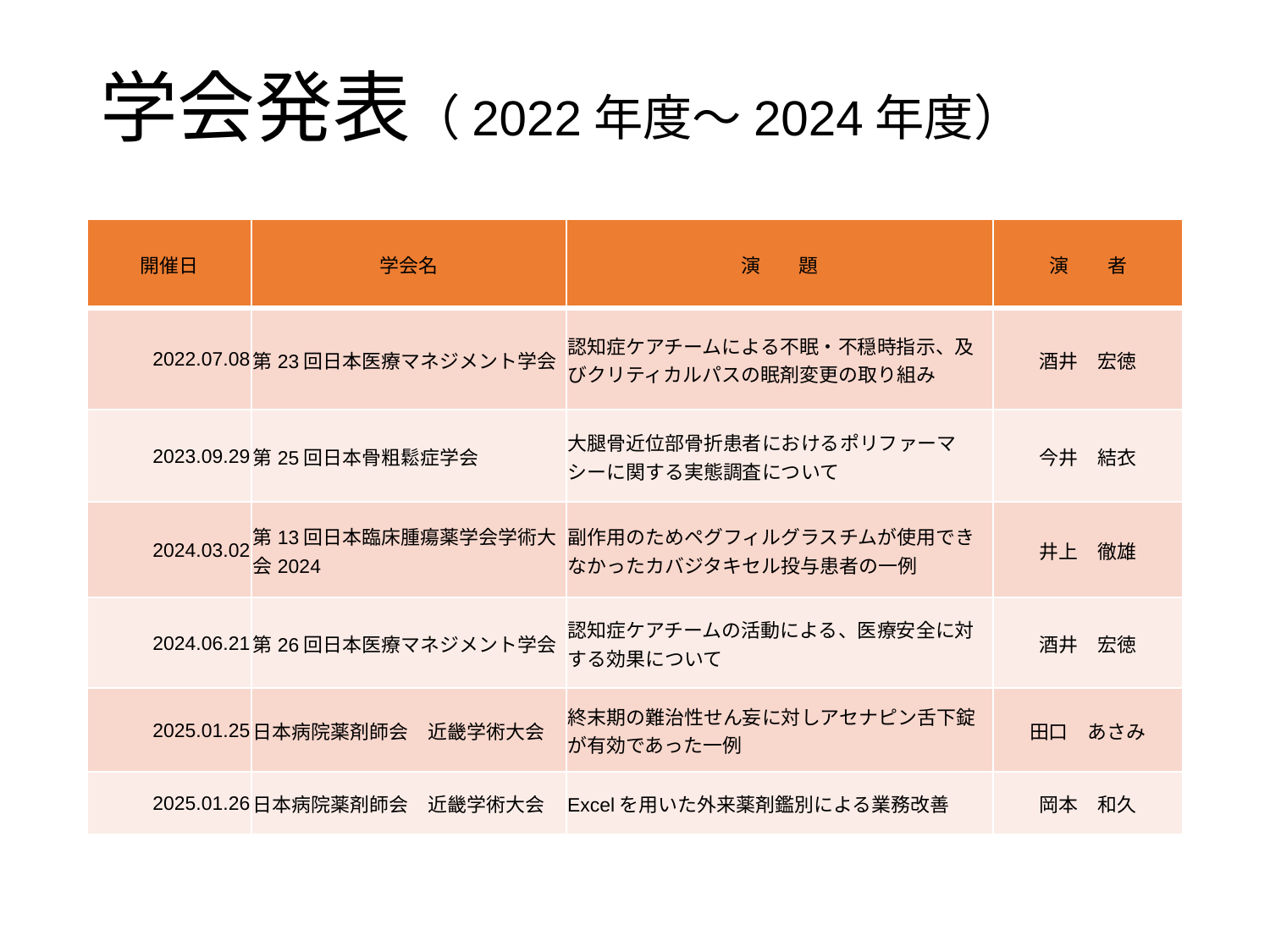

# 学会発表（2022年度～2024年度）
| 開催日 | 学会名 | 演　　題 | 演　　者 |
| --- | --- | --- | --- |
| 2022.07.08 | 第23回日本医療マネジメント学会 | 認知症ケアチームによる不眠・不穏時指示、及びクリティカルパスの眠剤変更の取り組み | 酒井　宏徳 |
| 2023.09.29 | 第25回日本骨粗鬆症学会 | 大腿骨近位部骨折患者におけるポリファーマシーに関する実態調査について | 今井　結衣 |
| 2024.03.02 | 第13回日本臨床腫瘍薬学会学術大会2024 | 副作用のためペグフィルグラスチムが使用できなかったカバジタキセル投与患者の一例 | 井上　徹雄 |
| 2024.06.21 | 第26回日本医療マネジメント学会 | 認知症ケアチームの活動による、医療安全に対する効果について | 酒井　宏徳 |
| 2025.01.25 | 日本病院薬剤師会　近畿学術大会 | 終末期の難治性せん妄に対しアセナピン舌下錠が有効であった一例 | 田口　あさみ |
| 2025.01.26 | 日本病院薬剤師会　近畿学術大会 | Excelを用いた外来薬剤鑑別による業務改善 | 岡本　和久 |